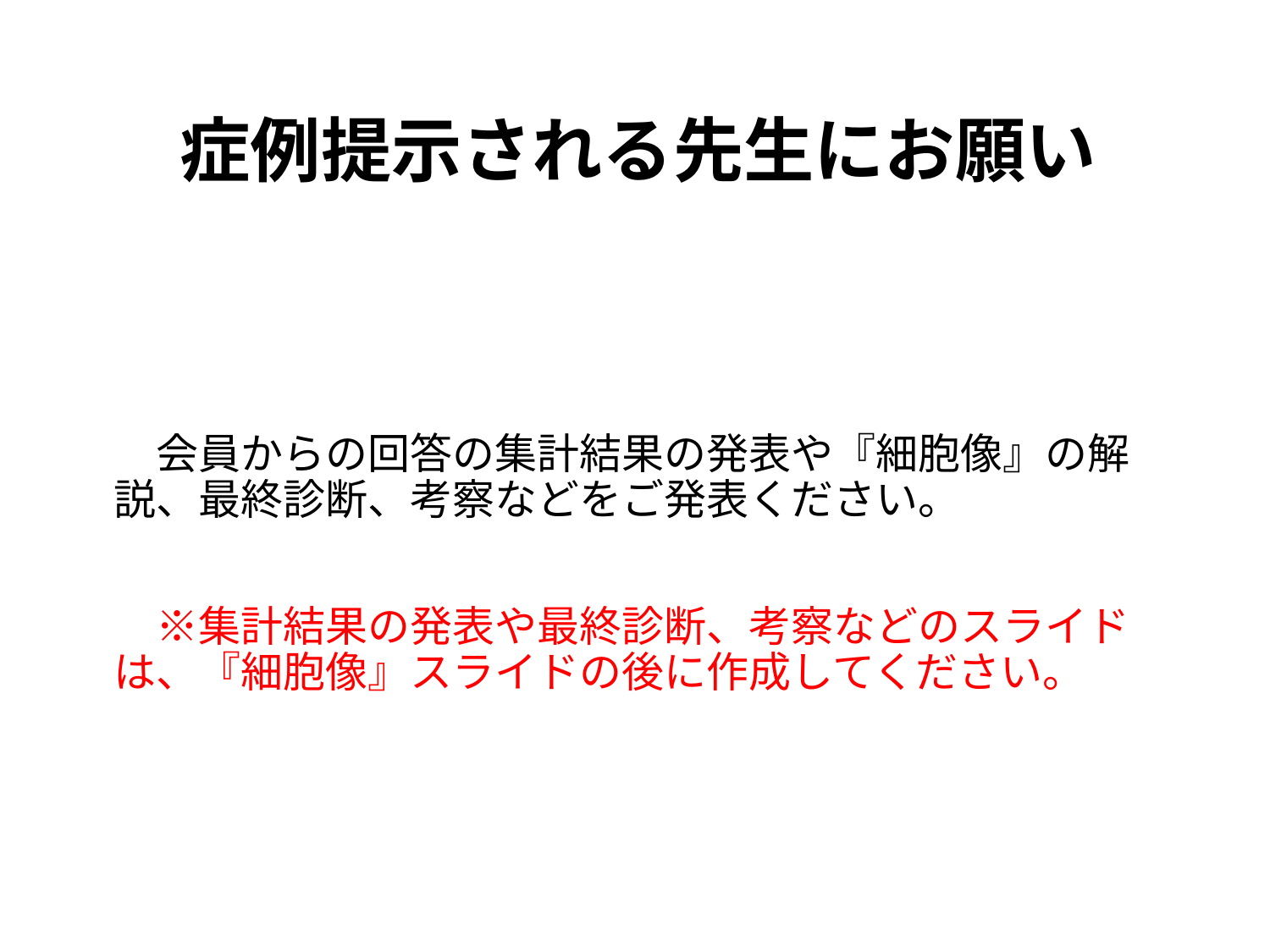

症例提示される先生にお願い

　会員からの回答の集計結果の発表や『細胞像』の解説、最終診断、考察などをご発表ください。

　※集計結果の発表や最終診断、考察などのスライドは、『細胞像』スライドの後に作成してください。